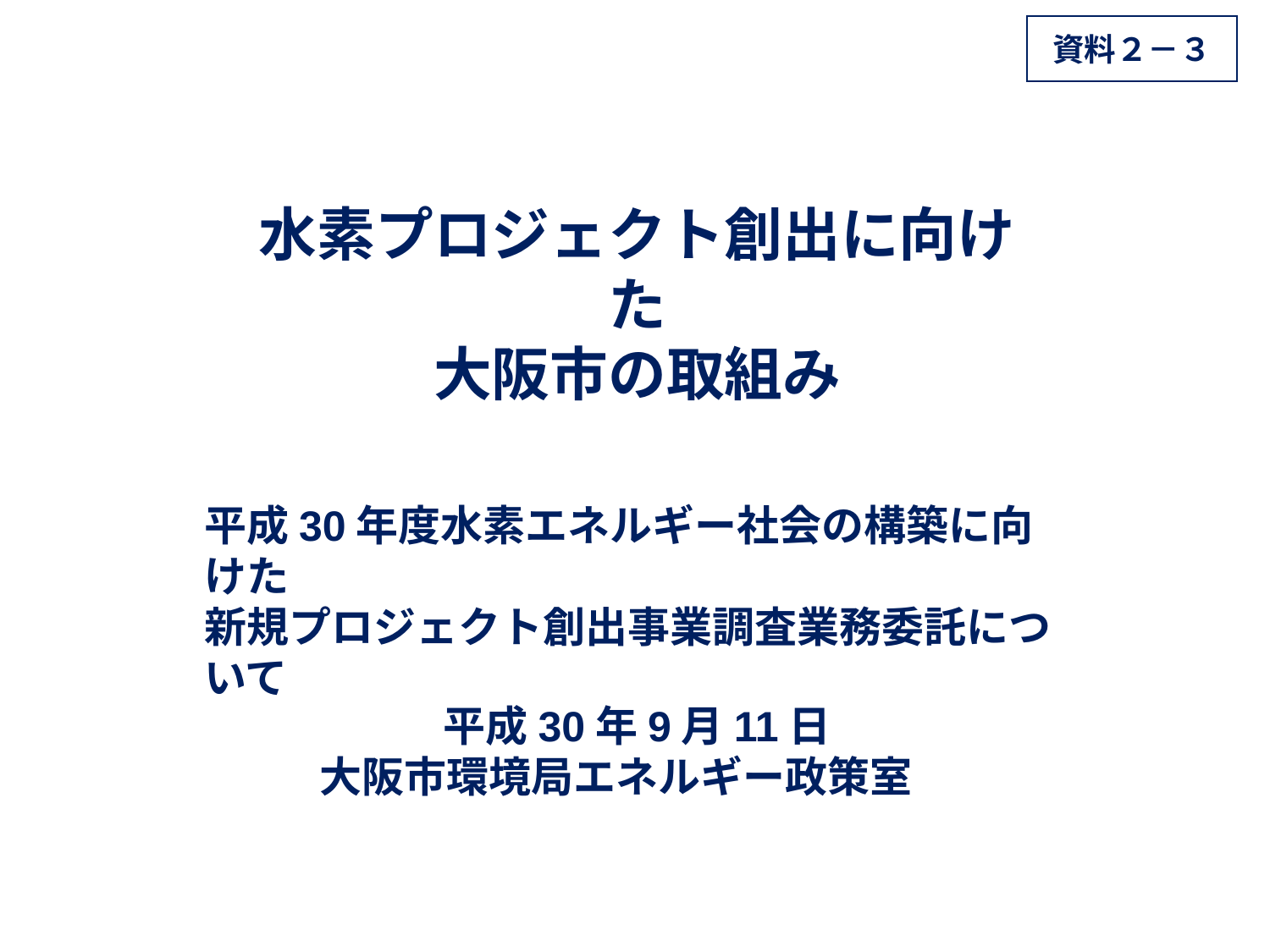

資料２－３
水素プロジェクト創出に向けた
大阪市の取組み
平成30年度水素エネルギー社会の構築に向けた
新規プロジェクト創出事業調査業務委託について
平成30年9月11日
大阪市環境局エネルギー政策室